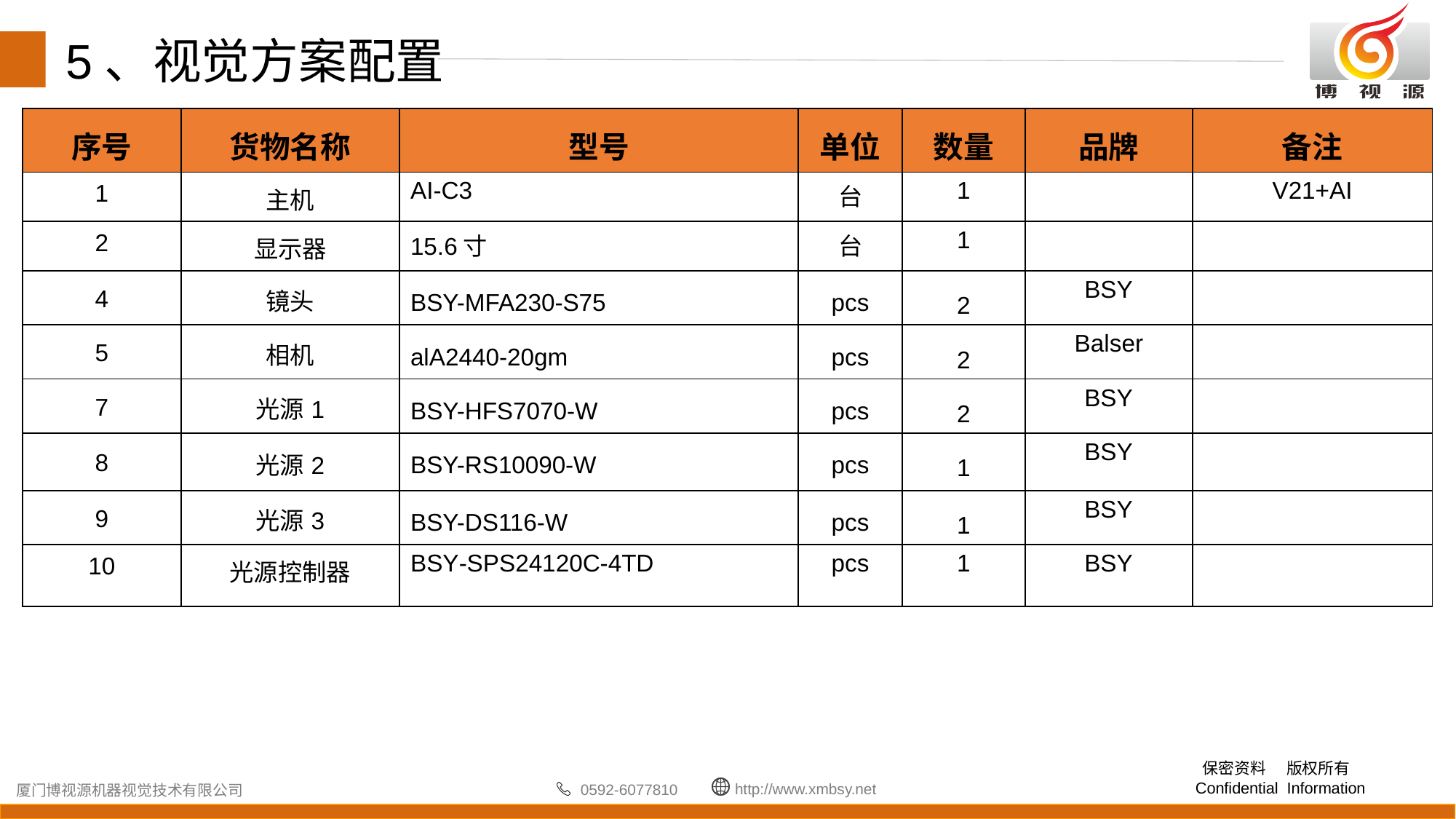

5、视觉方案配置
| 序号 | 货物名称 | 型号 | 单位 | 数量 | 品牌 | 备注 |
| --- | --- | --- | --- | --- | --- | --- |
| 1 | 主机 | AI-C3 | 台 | 1 |  | V21+AI |
| 2 | 显示器 | 15.6寸 | 台 | 1 |  |  |
| 4 | 镜头 | BSY-MFA230-S75 | pcs | 2 | BSY |  |
| 5 | 相机 | alA2440-20gm | pcs | 2 | Balser |  |
| 7 | 光源1 | BSY-HFS7070-W | pcs | 2 | BSY |  |
| 8 | 光源2 | BSY-RS10090-W | pcs | 1 | BSY |  |
| 9 | 光源3 | BSY-DS116-W | pcs | 1 | BSY |  |
| 10 | 光源控制器 | BSY-SPS24120C-4TD | pcs | 1 | BSY |  |